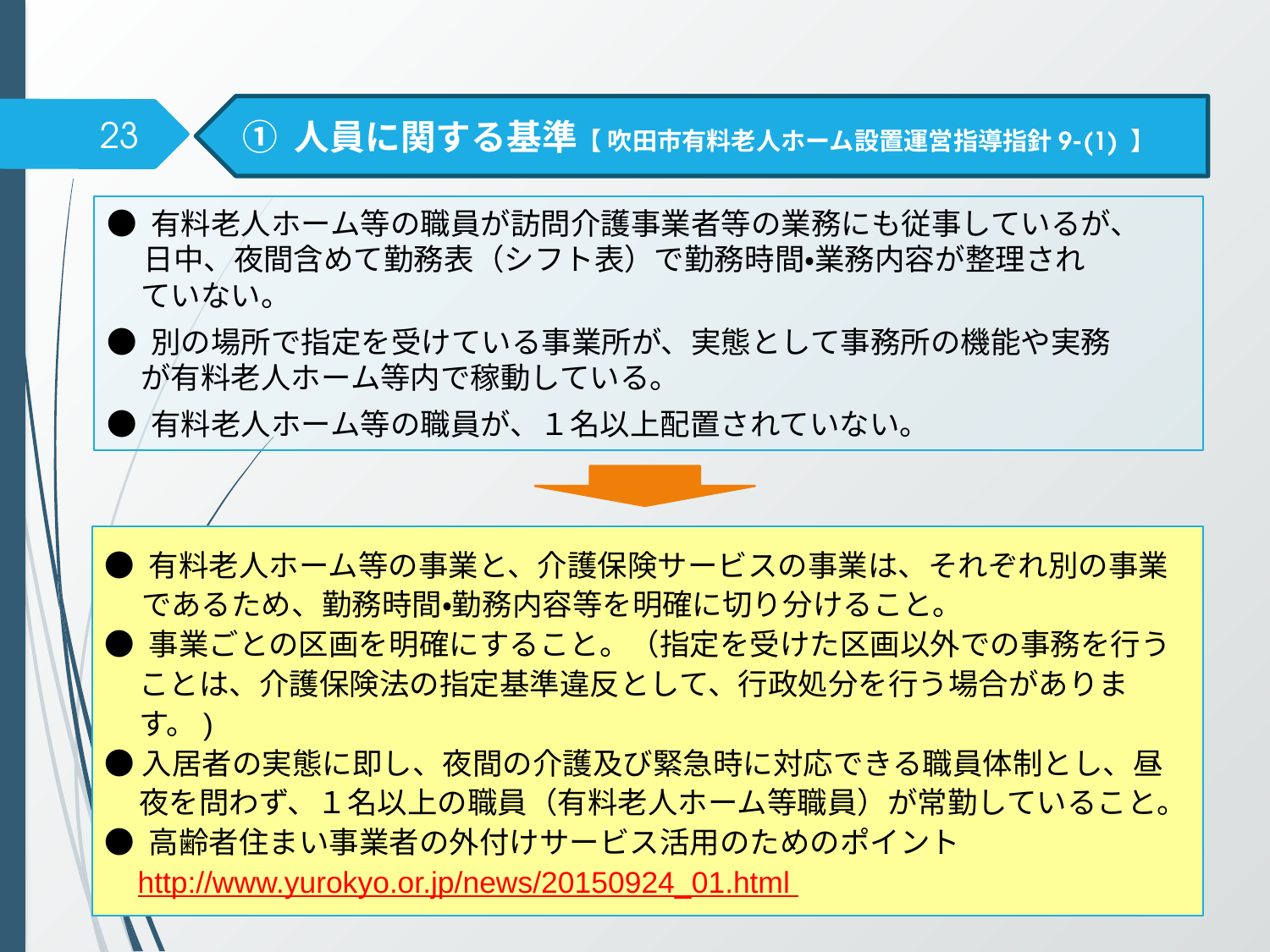

① 人員に関する基準【 吹田市有料老人ホーム設置運営指導指針9-(1) 】
23
● 有料老人ホーム等の職員が訪問介護事業者等の業務にも従事しているが、
　 日中、夜間含めて勤務表（シフト表）で勤務時間・業務内容が整理され
    ていない。
● 別の場所で指定を受けている事業所が、実態として事務所の機能や実務
    が有料老人ホーム等内で稼動している。
● 有料老人ホーム等の職員が、１名以上配置されていない。

● 有料老人ホーム等の事業と、介護保険サービスの事業は、それぞれ別の事業
　 であるため、勤務時間・勤務内容等を明確に切り分けること。
● 事業ごとの区画を明確にすること。（指定を受けた区画以外での事務を行う
    ことは、介護保険法の指定基準違反として、行政処分を行う場合がありま
    す。)
●入居者の実態に即し、夜間の介護及び緊急時に対応できる職員体制とし、昼
    夜を問わず、１名以上の職員（有料老人ホーム等職員）が常勤していること。
● 高齢者住まい事業者の外付けサービス活用のためのポイント
    http://www.yurokyo.or.jp/news/20150924_01.html